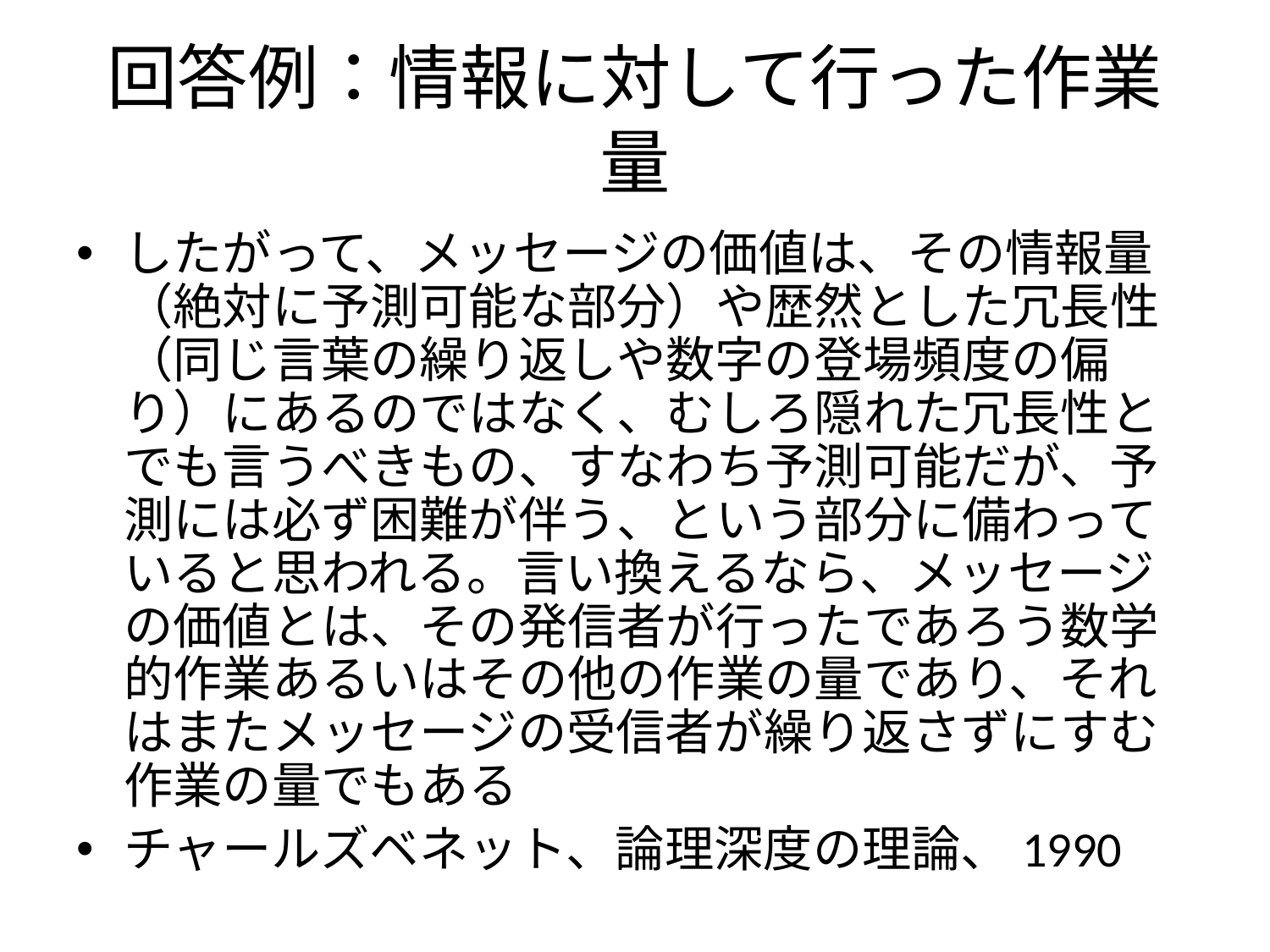

# 回答例：情報に対して行った作業量
したがって、メッセージの価値は、その情報量（絶対に予測可能な部分）や歴然とした冗長性（同じ言葉の繰り返しや数字の登場頻度の偏り）にあるのではなく、むしろ隠れた冗長性とでも言うべきもの、すなわち予測可能だが、予測には必ず困難が伴う、という部分に備わっていると思われる。言い換えるなら、メッセージの価値とは、その発信者が行ったであろう数学的作業あるいはその他の作業の量であり、それはまたメッセージの受信者が繰り返さずにすむ作業の量でもある
チャールズベネット、論理深度の理論、1990